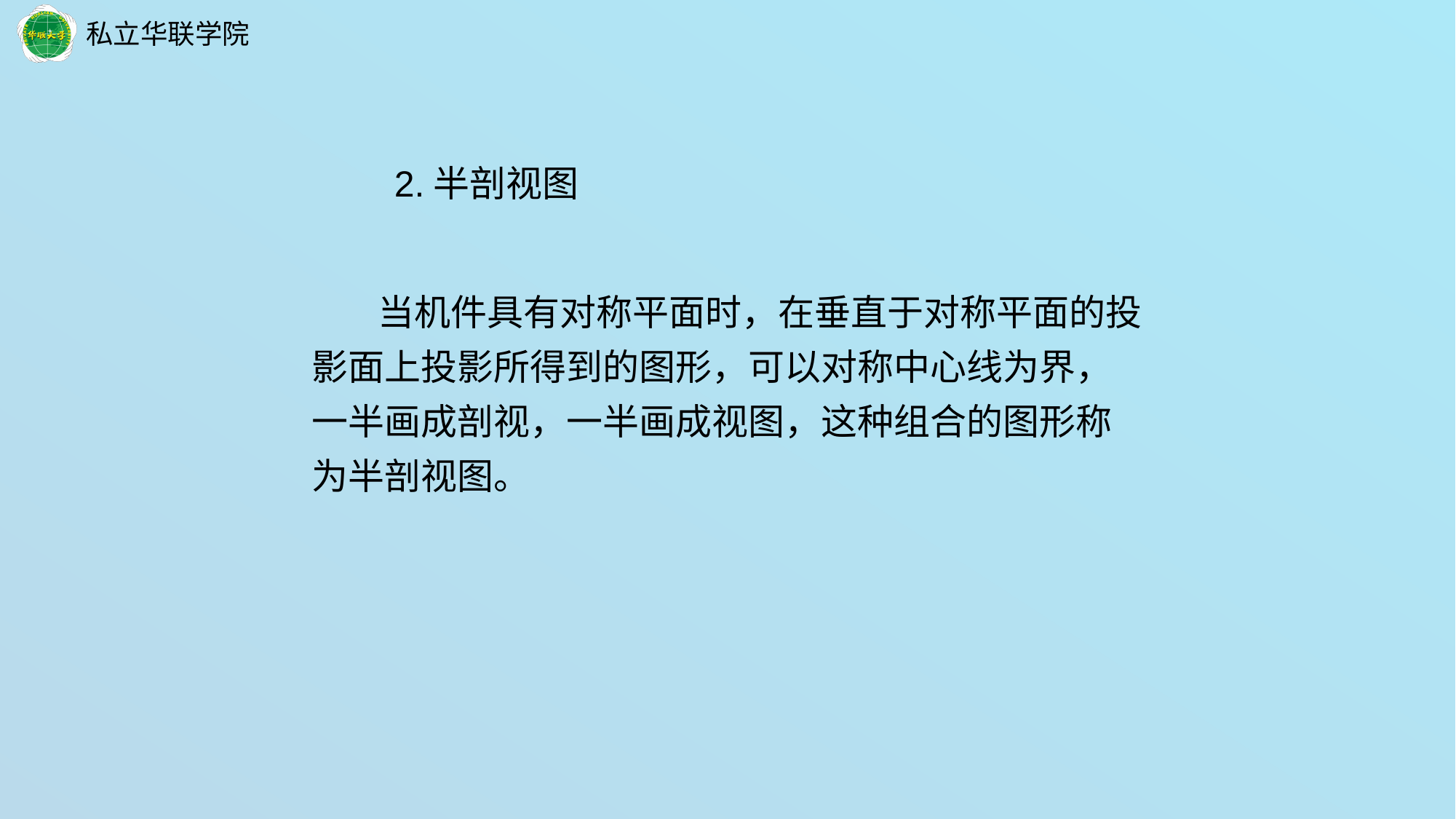

2.半剖视图
       当机件具有对称平面时，在垂直于对称平面的投
影面上投影所得到的图形，可以对称中心线为界，
一半画成剖视，一半画成视图，这种组合的图形称
为半剖视图。